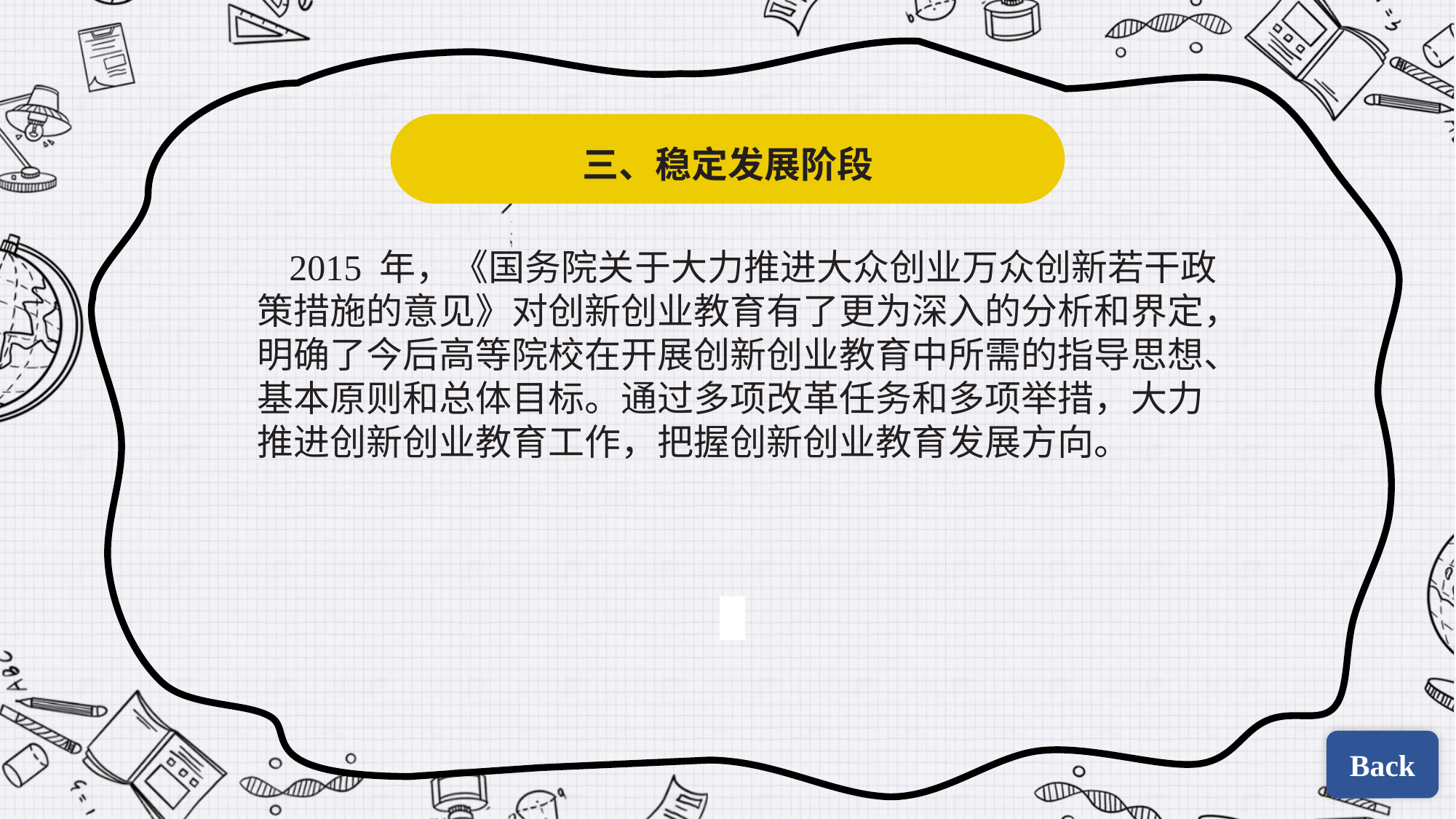

三、稳定发展阶段
2015 年，《国务院关于大力推进大众创业万众创新若干政策措施的意见》对创新创业教育有了更为深入的分析和界定，明确了今后高等院校在开展创新创业教育中所需的指导思想、基本原则和总体目标。通过多项改革任务和多项举措，大力推进创新创业教育工作，把握创新创业教育发展方向。
|  |  |
| --- | --- |
|  |  |

Back